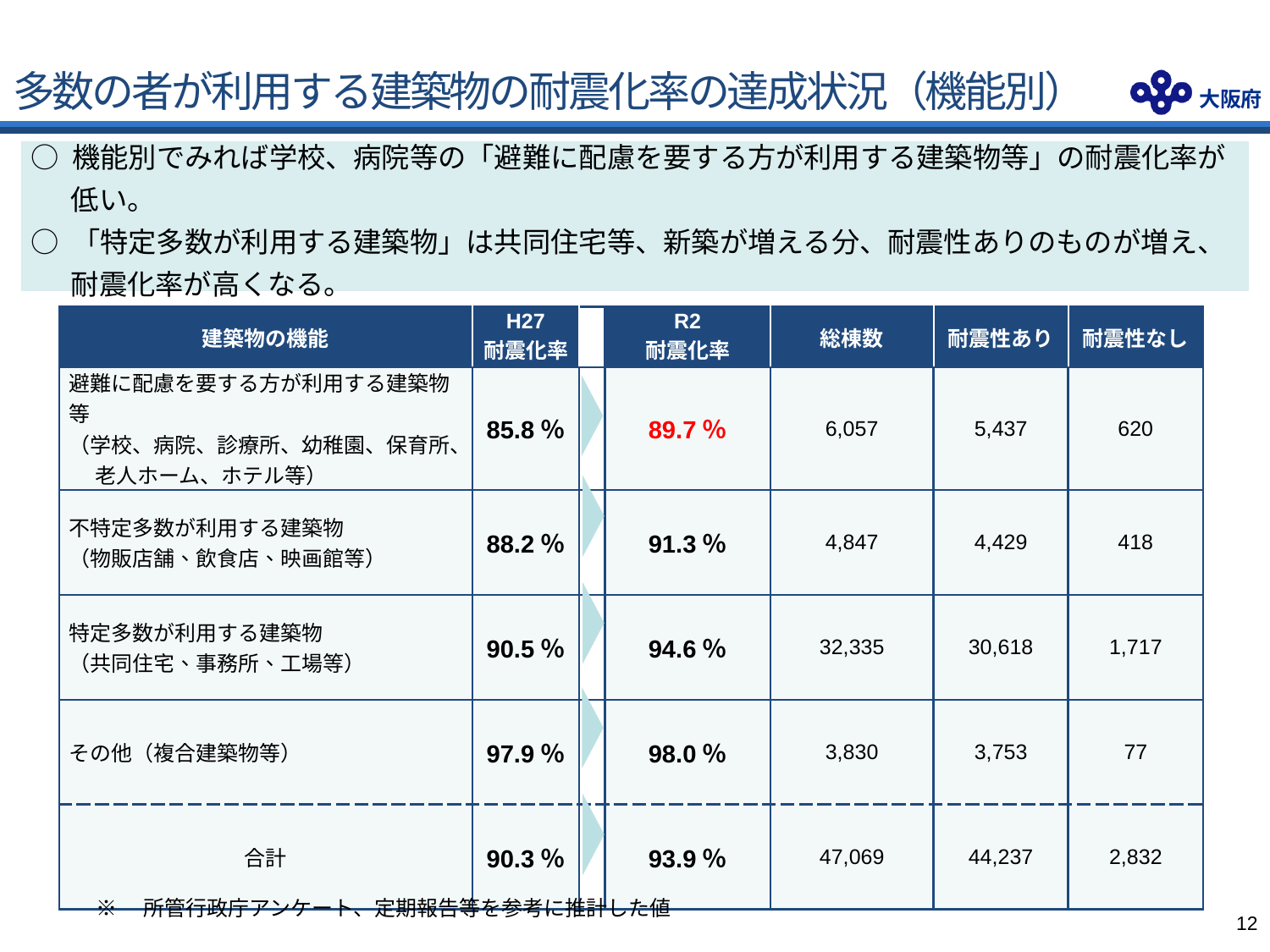

# 多数の者が利用する建築物の耐震化率の達成状況（機能別）
○ 機能別でみれば学校、病院等の「避難に配慮を要する方が利用する建築物等」の耐震化率が低い。
○ 「特定多数が利用する建築物」は共同住宅等、新築が増える分、耐震性ありのものが増え、耐震化率が高くなる。
| 建築物の機能 | H27 耐震化率 |  | R2 耐震化率 | 総棟数 | 耐震性あり | 耐震性なし |
| --- | --- | --- | --- | --- | --- | --- |
| 避難に配慮を要する方が利用する建築物等　　 （学校、病院、診療所、幼稚園、保育所、 　 老人ホーム、ホテル等） | 85.8％ |  | 89.7％ | 6,057 | 5,437 | 620 |
| 不特定多数が利用する建築物　　 （物販店舗、飲食店、映画館等） | 88.2％ |  | 91.3％ | 4,847 | 4,429 | 418 |
| 特定多数が利用する建築物　　 （共同住宅、事務所、工場等） | 90.5％ |  | 94.6％ | 32,335 | 30,618 | 1,717 |
| その他（複合建築物等） | 97.9％ |  | 98.0％ | 3,830 | 3,753 | 77 |
| 合計 | 90.3％ |  | 93.9％ | 47,069 | 44,237 | 2,832 |

※　所管行政庁アンケート、定期報告等を参考に推計した値
12